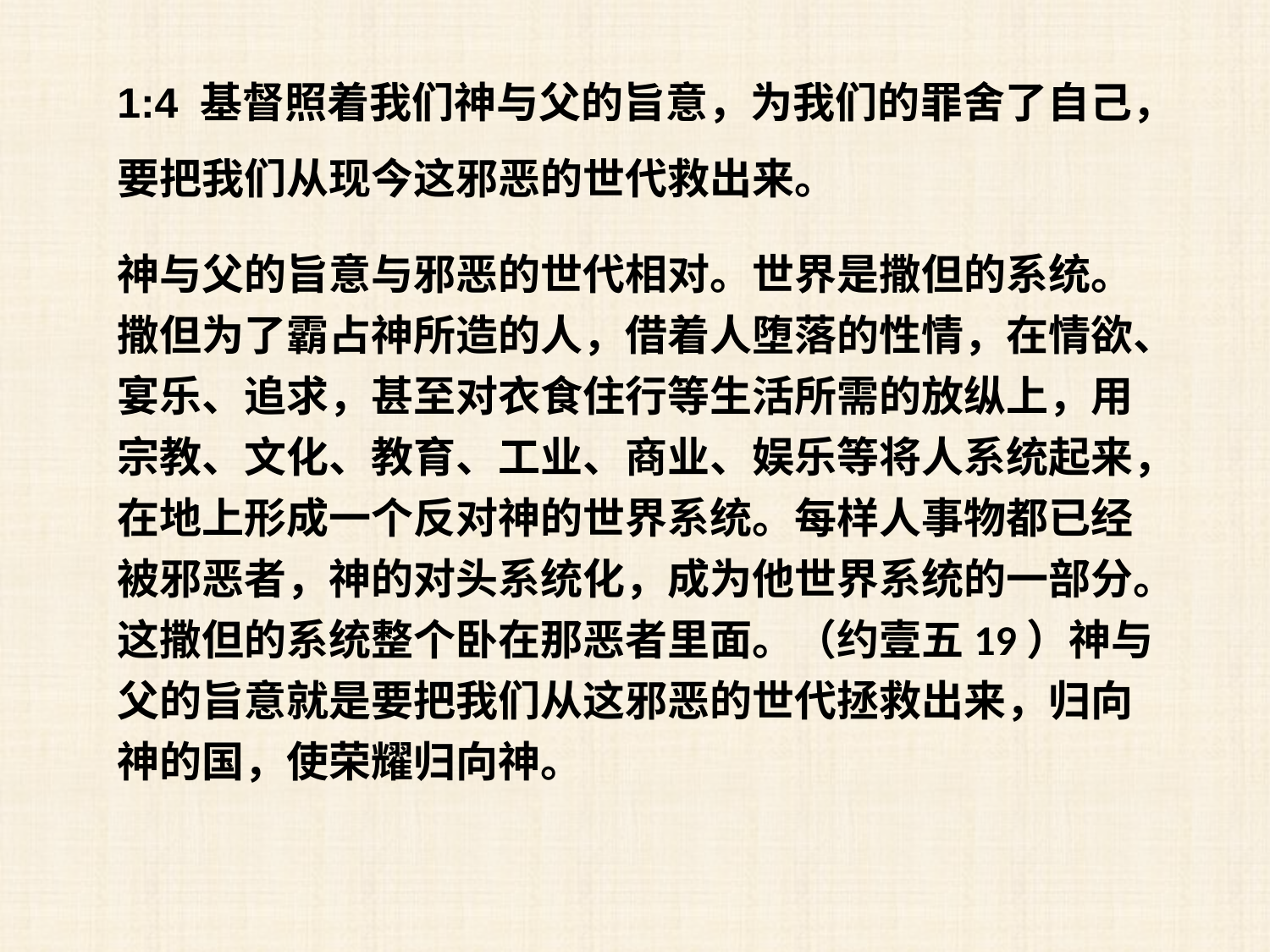

1:4 基督照着我们神与父的旨意，为我们的罪舍了自己，要把我们从现今这邪恶的世代救出来。
神与父的旨意与邪恶的世代相对。世界是撒但的系统。撒但为了霸占神所造的人，借着人堕落的性情，在情欲、宴乐、追求，甚至对衣食住行等生活所需的放纵上，用宗教、文化、教育、工业、商业、娱乐等将人系统起来，在地上形成一个反对神的世界系统。每样人事物都已经被邪恶者，神的对头系统化，成为他世界系统的一部分。这撒但的系统整个卧在那恶者里面。（约壹五19）神与父的旨意就是要把我们从这邪恶的世代拯救出来，归向神的国，使荣耀归向神。